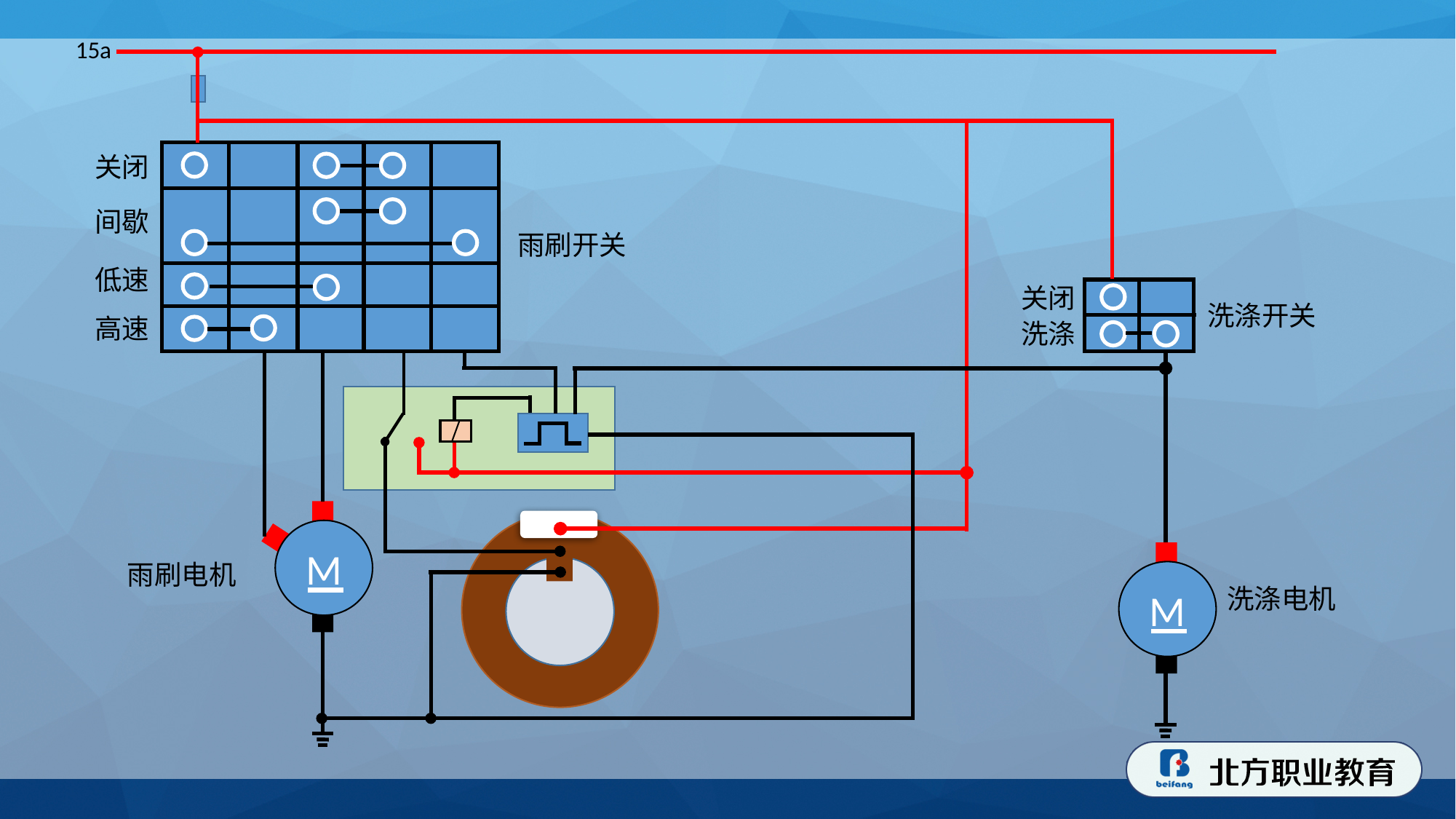

15a

关闭

间歇

雨刷开关

低速

关闭

洗涤开关
高速
洗涤

M

雨刷电机
M

洗涤电机